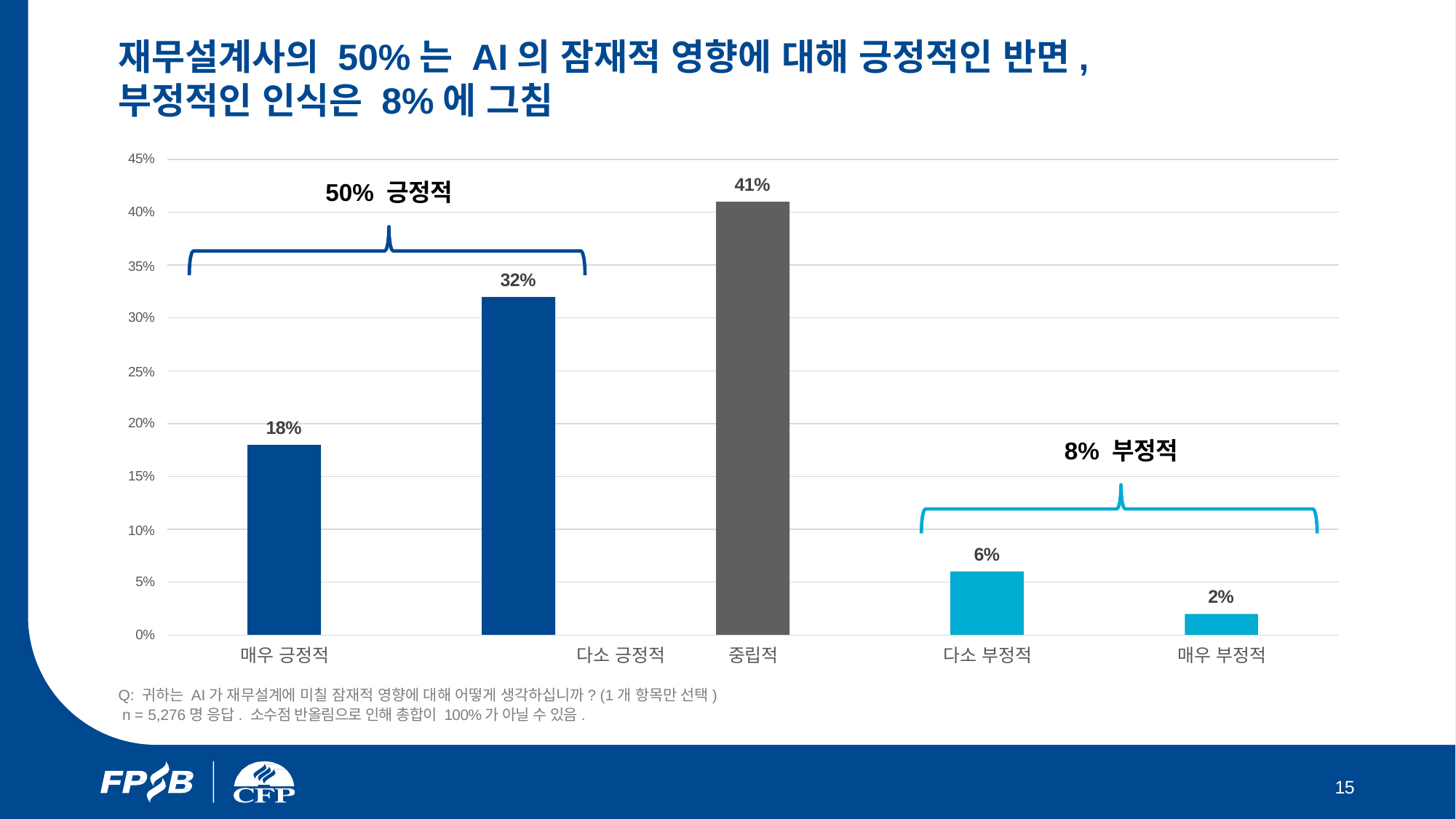

# 재무설계사의 50%는 AI의 잠재적 영향에 대해 긍정적인 반면, 부정적인 인식은 8%에 그침
45%

41%
50% 긍정적
40%

35%

32%

30%

25%

20%
18%

8% 부정적

15%

10%

6%
5%

2%

0%
  매우 긍정적	     다소 긍정적
Q: 귀하는 AI가 재무설계에 미칠 잠재적 영향에 대해 어떻게 생각하십니까? (1개 항목만 선택)
 n = 5,276명 응답. 소수점 반올림으로 인해 총합이 100%가 아닐 수 있음.
중립적
다소 부정적
매우 부정적
15